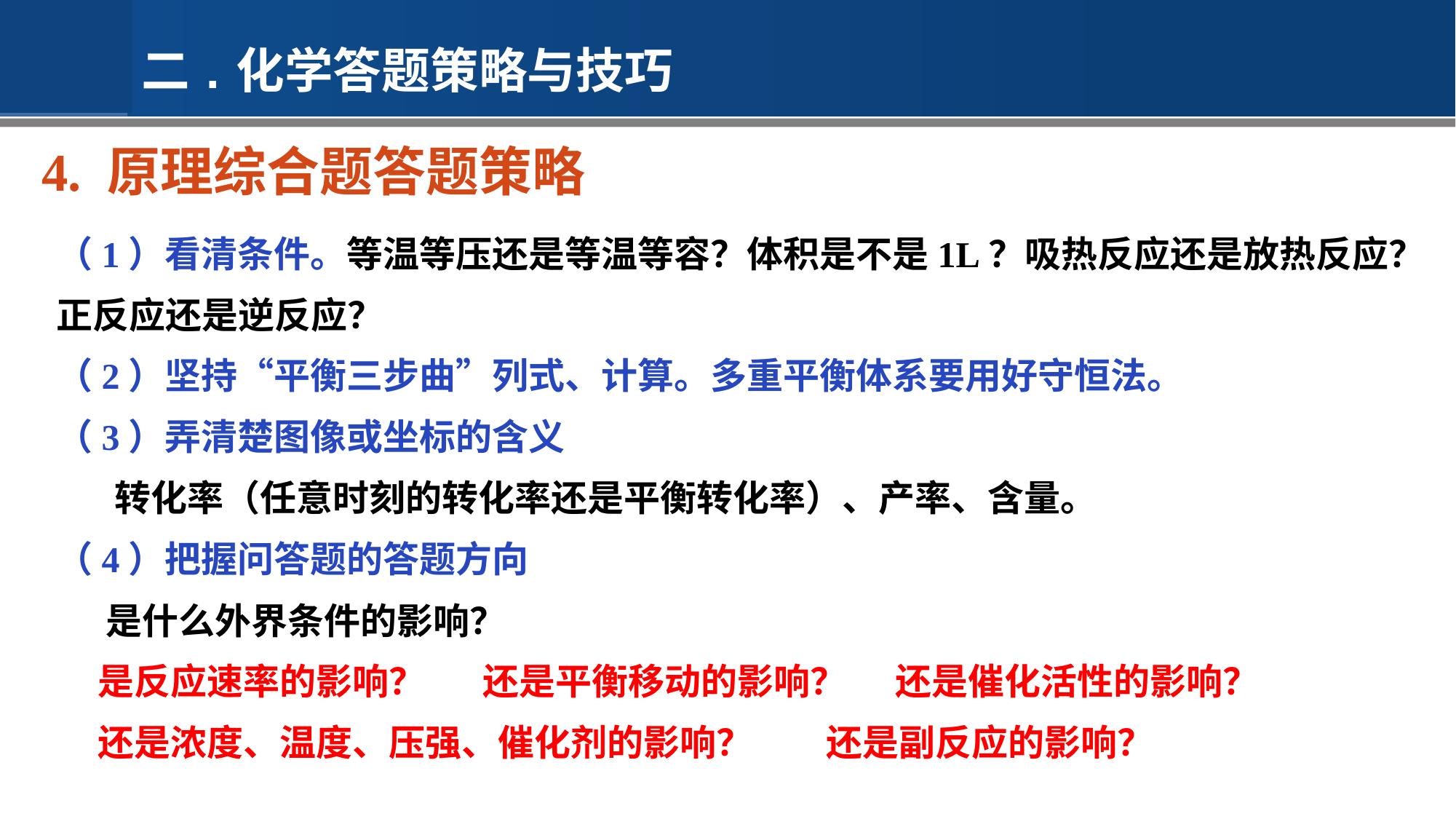

二.化学答题策略与技巧
4. 原理综合题答题策略
（1）看清条件。等温等压还是等温等容？体积是不是1L？吸热反应还是放热反应？正反应还是逆反应？
（2）坚持“平衡三步曲”列式、计算。多重平衡体系要用好守恒法。
（3）弄清楚图像或坐标的含义
      转化率（任意时刻的转化率还是平衡转化率）、产率、含量。
（4）把握问答题的答题方向
     是什么外界条件的影响？
    是反应速率的影响？       还是平衡移动的影响？      还是催化活性的影响？
    还是浓度、温度、压强、催化剂的影响？         还是副反应的影响？

14